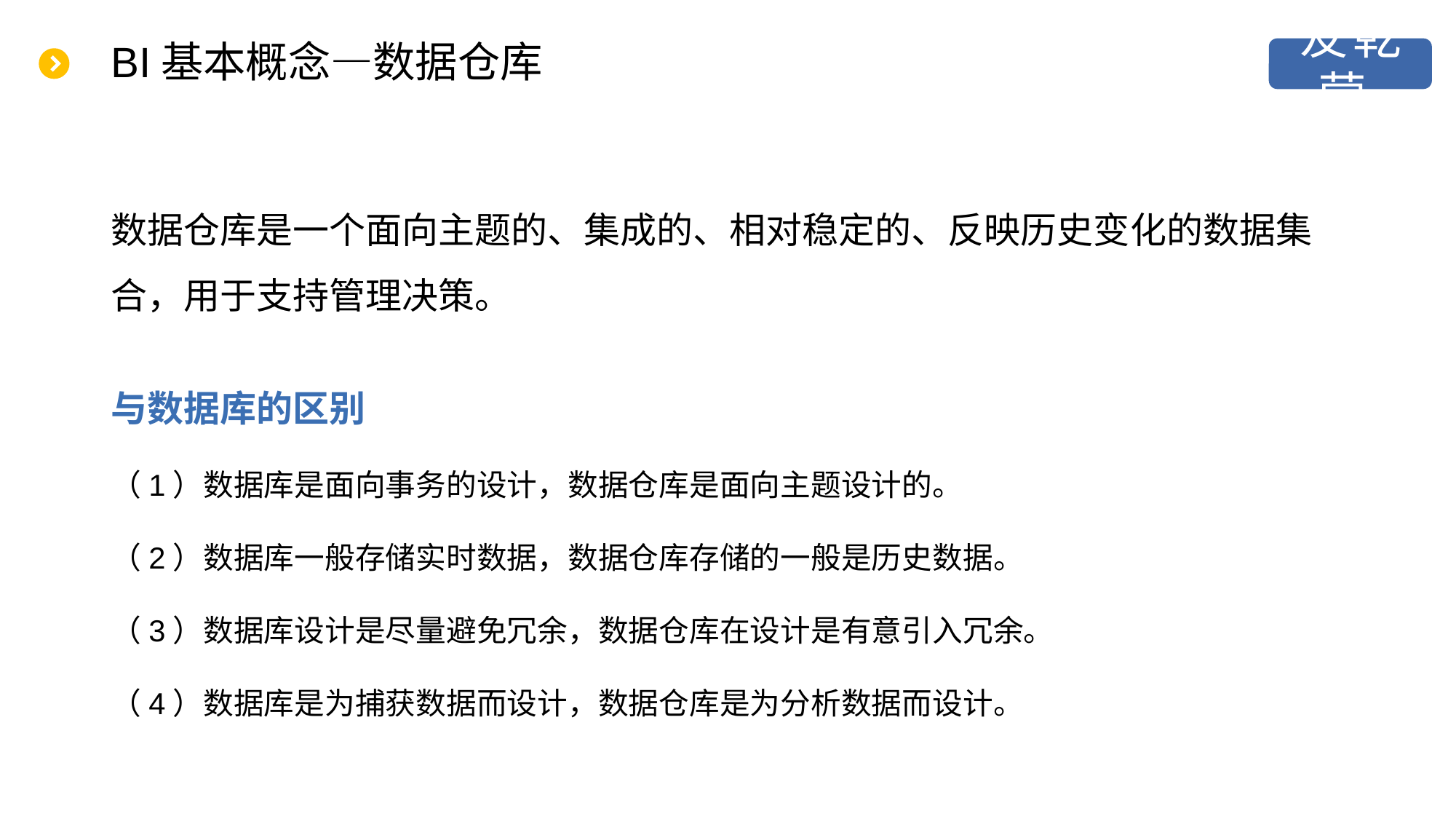

# BI基本概念—数据仓库
数据仓库是一个面向主题的、集成的、相对稳定的、反映历史变化的数据集合，用于支持管理决策。
与数据库的区别
（1）数据库是面向事务的设计，数据仓库是面向主题设计的。
（2）数据库一般存储实时数据，数据仓库存储的一般是历史数据。 
（3）数据库设计是尽量避免冗余，数据仓库在设计是有意引入冗余。 
（4）数据库是为捕获数据而设计，数据仓库是为分析数据而设计。